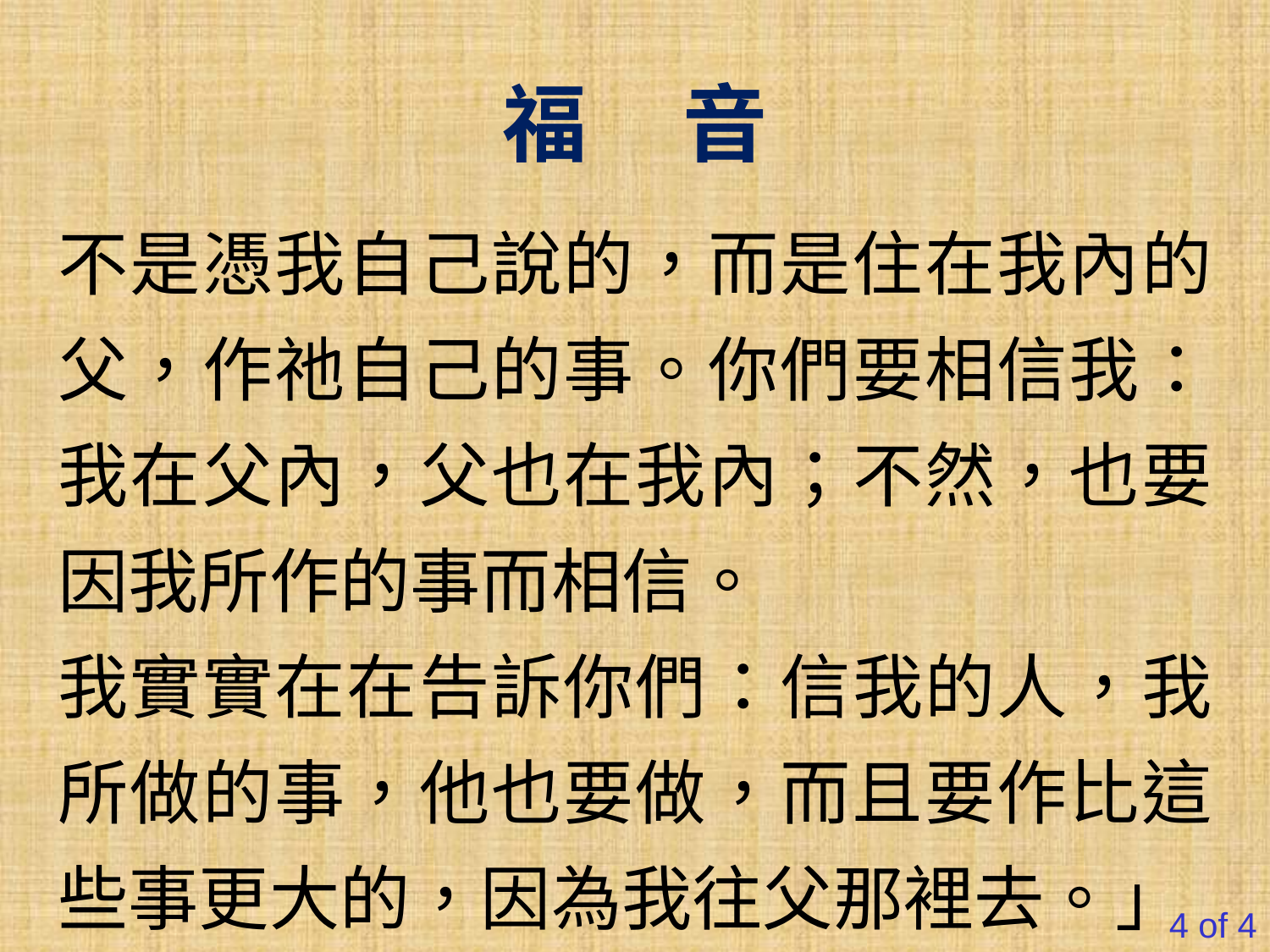

福     音

不是憑我自己說的，而是住在我內的父，作祂自己的事。你們要相信我：我在父內，父也在我內；不然，也要因我所作的事而相信。
我實實在在告訴你們：信我的人，我所做的事，他也要做，而且要作比這些事更大的，因為我往父那裡去。」
4 of 4